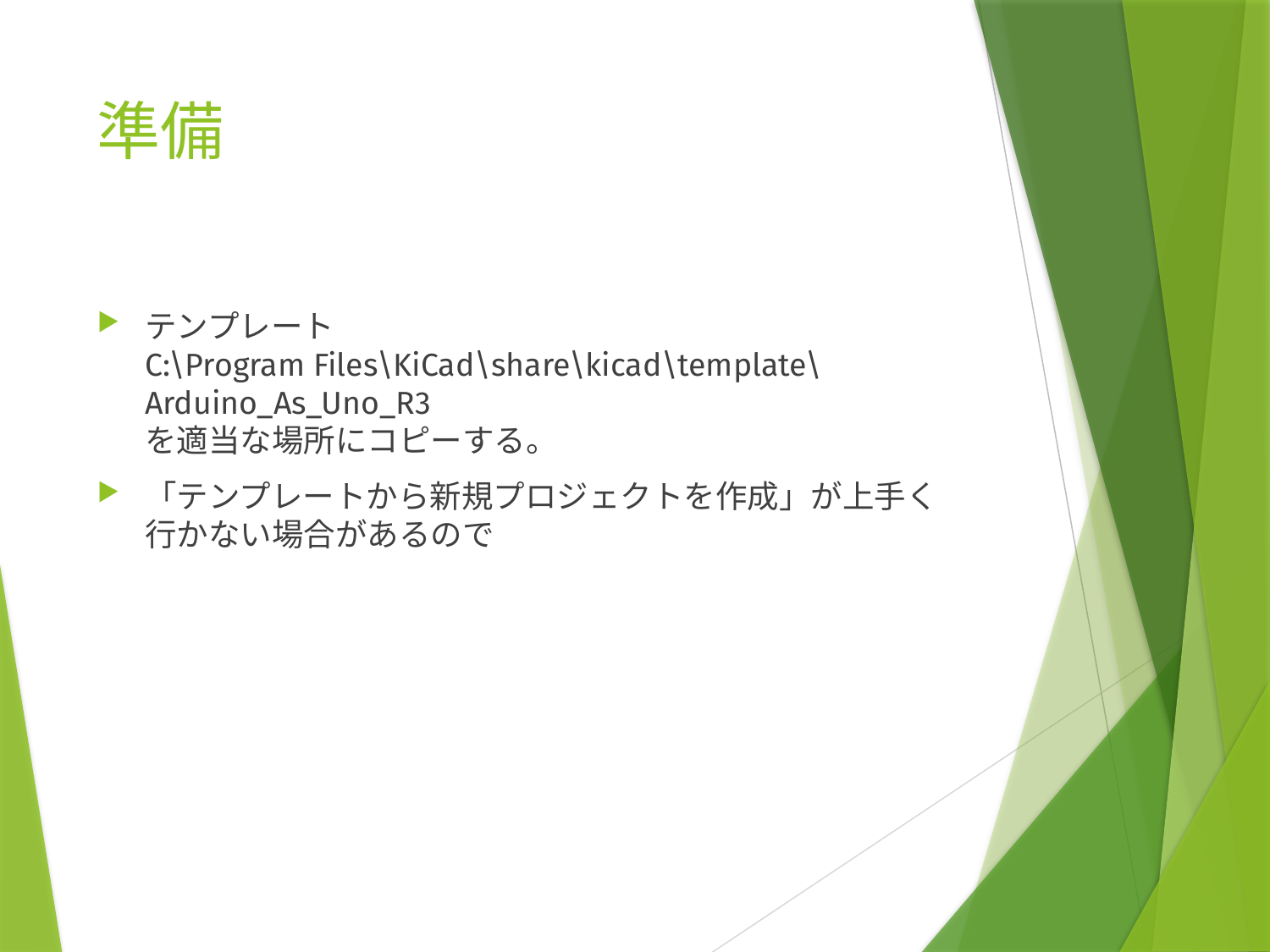

# 準備
テンプレート
C:\Program Files\KiCad\share\kicad\template\Arduino_As_Uno_R3
を適当な場所にコピーする。
「テンプレートから新規プロジェクトを作成」が上手く行かない場合があるので